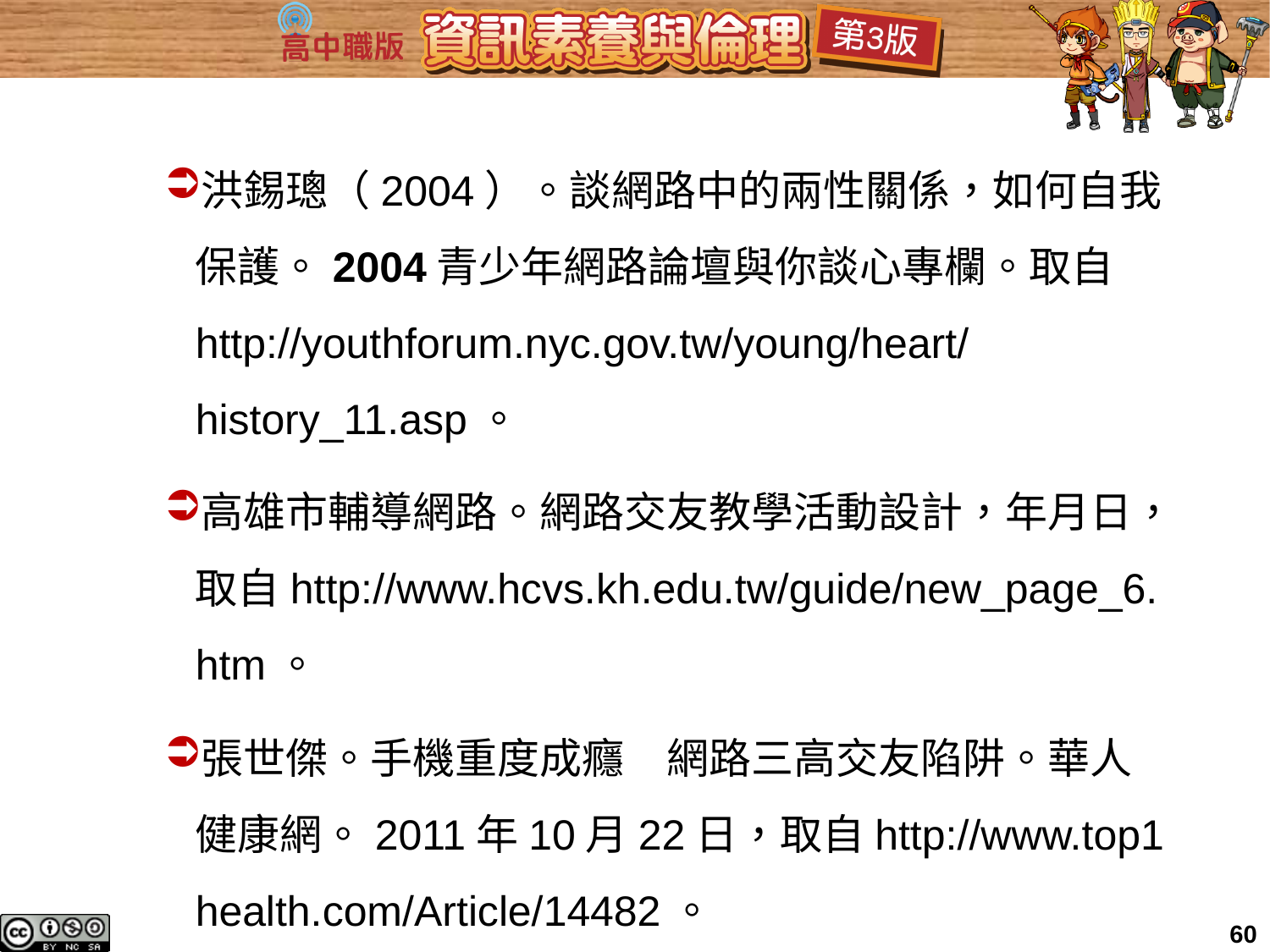

洪錫璁（2004）。談網路中的兩性關係，如何自我保護。2004青少年網路論壇與你談心專欄。取自http://youthforum.nyc.gov.tw/young/heart/history_11.asp。
高雄市輔導網路。網路交友教學活動設計，年月日，取自http://www.hcvs.kh.edu.tw/guide/new_page_6. htm。
張世傑。手機重度成癮　網路三高交友陷阱。華人健康網。2011年10月22日，取自http://www.top1health.com/Article/14482。

60